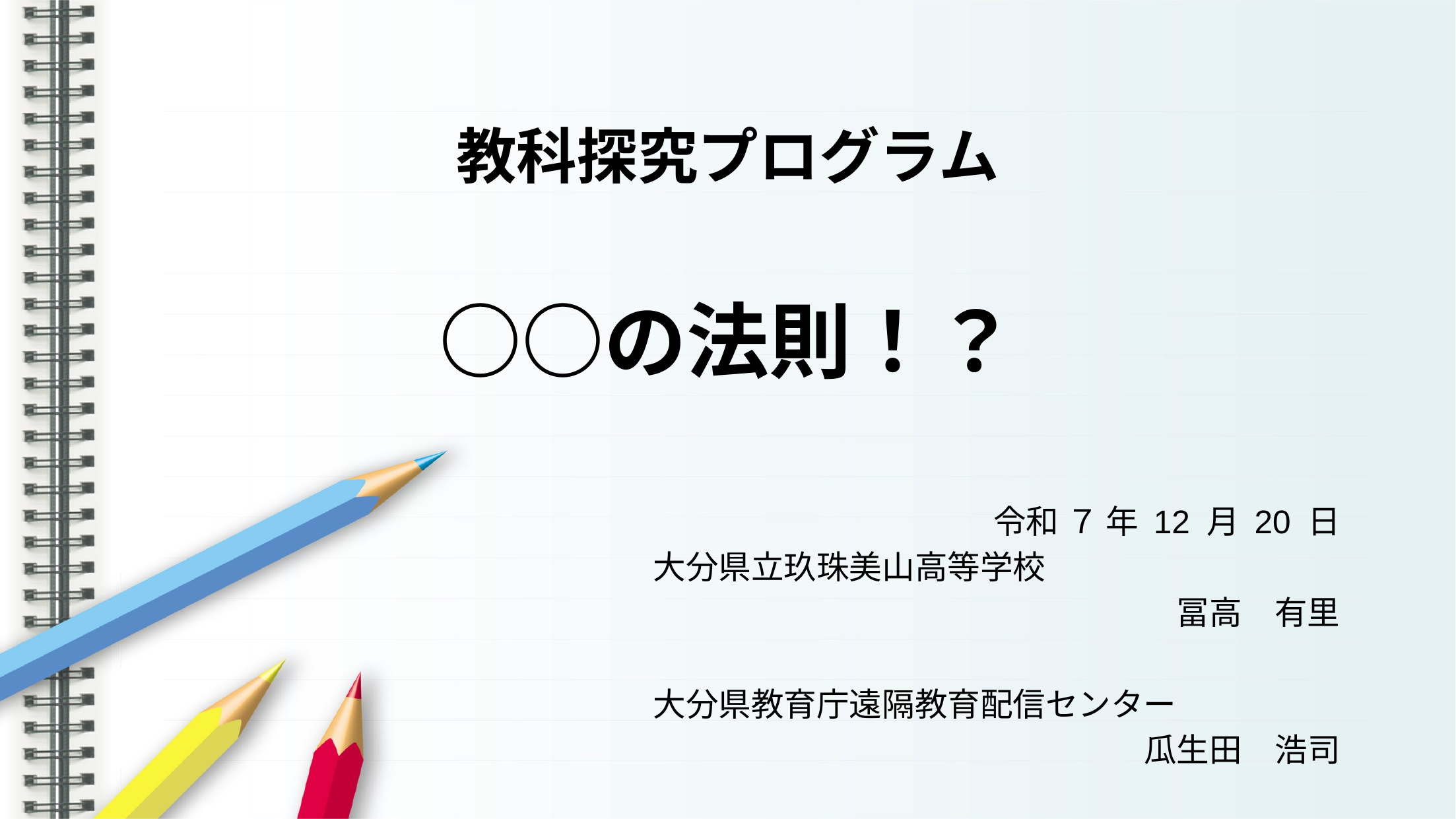

# 教科探究プログラム ○○の法則！？
令和 ７ 年 12 月 20 日
大分県立玖珠美山高等学校
冨高　有里

大分県教育庁遠隔教育配信センター
瓜生田　浩司